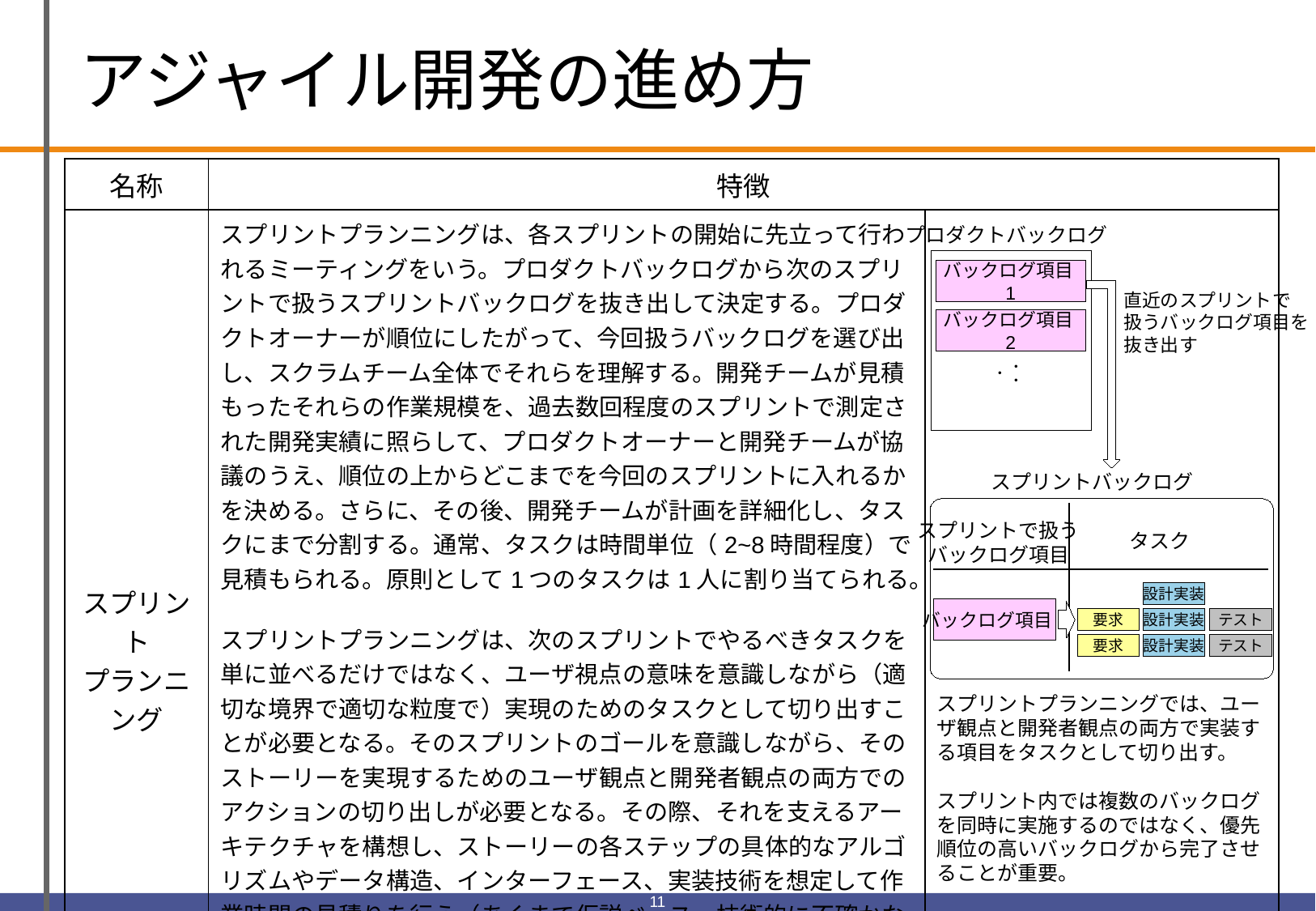

# アジャイル開発の進め方

| 名称 | 特徴 |  |
| --- | --- | --- |
| スプリント プランニング | スプリントプランニングは、各スプリントの開始に先立って行われるミーティングをいう。プロダクトバックログから次のスプリントで扱うスプリントバックログを抜き出して決定する。プロダクトオーナーが順位にしたがって、今回扱うバックログを選び出し、スクラムチーム全体でそれらを理解する。開発チームが見積もったそれらの作業規模を、過去数回程度のスプリントで測定された開発実績に照らして、プロダクトオーナーと開発チームが協議のうえ、順位の上からどこまでを今回のスプリントに入れるかを決める。さらに、その後、開発チームが計画を詳細化し、タスクにまで分割する。通常、タスクは時間単位（2~8時間程度）で見積もられる。原則として1つのタスクは1人に割り当てられる。 スプリントプランニングは、次のスプリントでやるべきタスクを単に並べるだけではなく、ユーザ視点の意味を意識しながら（適切な境界で適切な粒度で）実現のためのタスクとして切り出すことが必要となる。そのスプリントのゴールを意識しながら、そのストーリーを実現するためのユーザ観点と開発者観点の両方でのアクションの切り出しが必要となる。その際、それを支えるアーキテクチャを構想し、ストーリーの各ステップの具体的なアルゴリズムやデータ構造、インターフェース、実装技術を想定して作業時間の見積りを行う（あくまで仮説ベース。技術的に不確かな要素があれば、その調査タスクを別途切り出して追加する）。その切り出しの単位は同時に他のタスクとの接続性やテストしやすさを考慮したものにする必要がある。つまり、計画しながら設計と見積りと自主的なタスクのアサインとを同時に行うもので、総合的な判断が必要な作業といえる。 |  |
プロダクトバックログ

バックログ項目1

直近のスプリントで
扱うバックログ項目を
抜き出す
バックログ項目2
・・・
スプリントバックログ

スプリントで扱う
バックログ項目
タスク
設計実装
要求
設計実装
テスト
要求
設計実装
テスト
バックログ項目1

スプリントプランニングでは、ユーザ観点と開発者観点の両方で実装する項目をタスクとして切り出す。

スプリント内では複数のバックログを同時に実施するのではなく、優先順位の高いバックログから完了させることが重要。
11